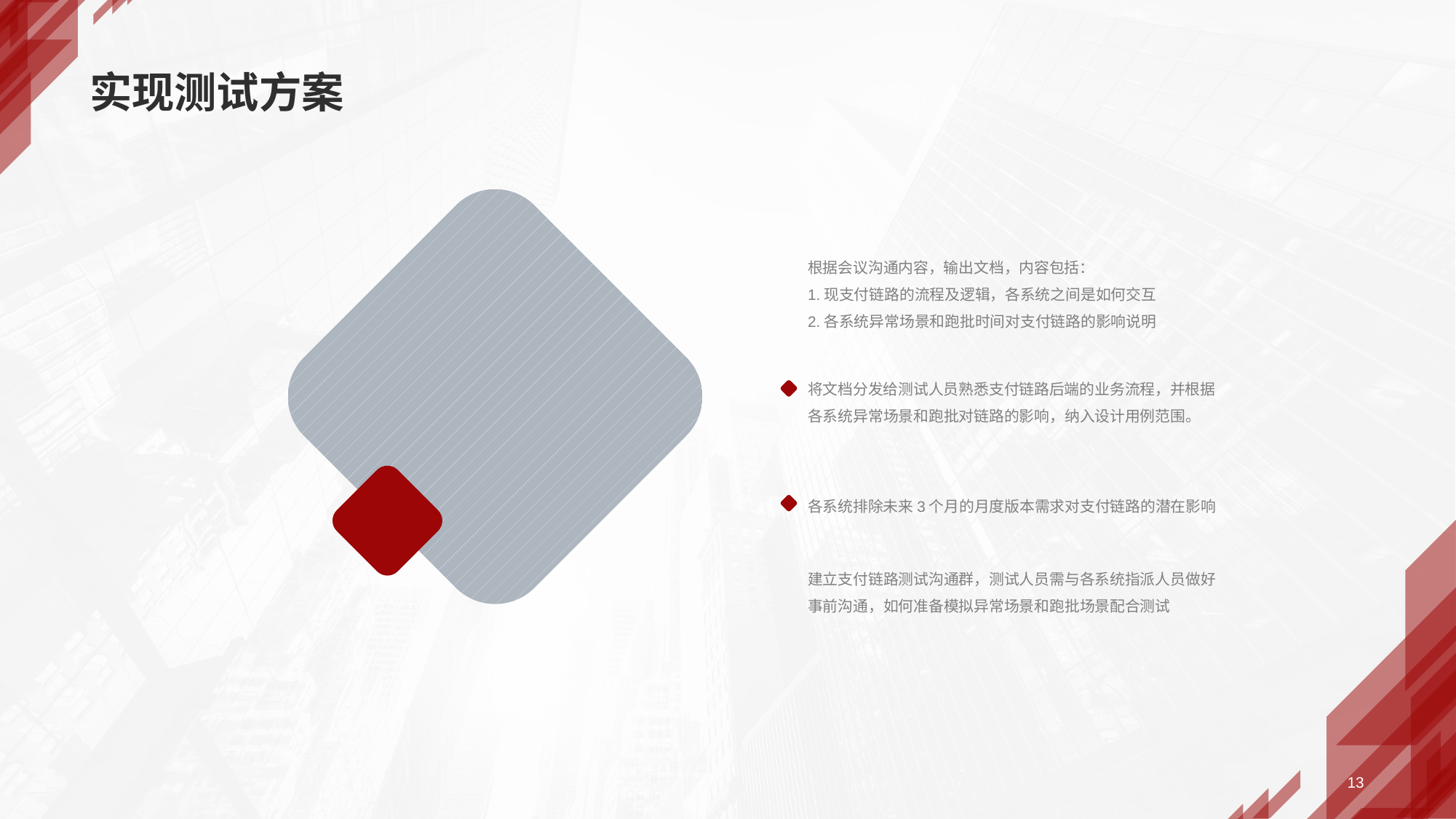

# 实现测试方案

建立支付链路测试沟通群，测试人员需与各系统指派人员做好事前沟通，如何准备模拟异常场景和跑批场景配合测试

根据会议沟通内容，输出文档，内容包括：
1.现支付链路的流程及逻辑，各系统之间是如何交互
2.各系统异常场景和跑批时间对支付链路的影响说明
将文档分发给测试人员熟悉支付链路后端的业务流程，并根据各系统异常场景和跑批对链路的影响，纳入设计用例范围。
各系统排除未来3个月的月度版本需求对支付链路的潜在影响
13